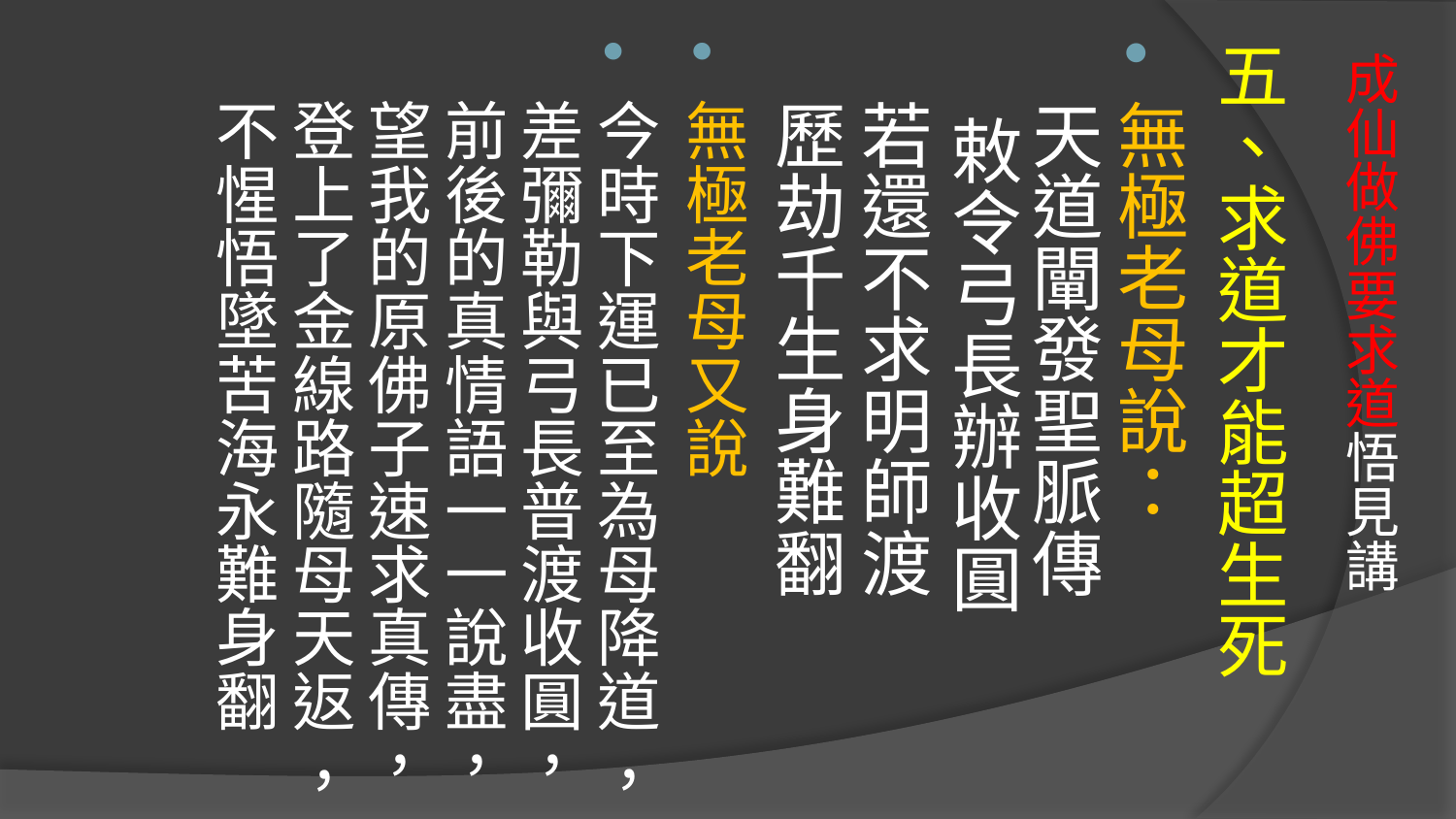

五、求道才能超生死
無極老母說：             天道闡發聖脈傳             敕令弓長辦收圓          若還不求明師渡           歷劫千生身難翻
無極老母又說
今時下運已至為母降道 ，差彌勒與弓長普渡收圓，前後的真情語一一說盡，望我的原佛子速求真傳，登上了金線路隨母天返 ，不惺悟墜苦海永難身翻

# 成仙做佛要求道悟見講